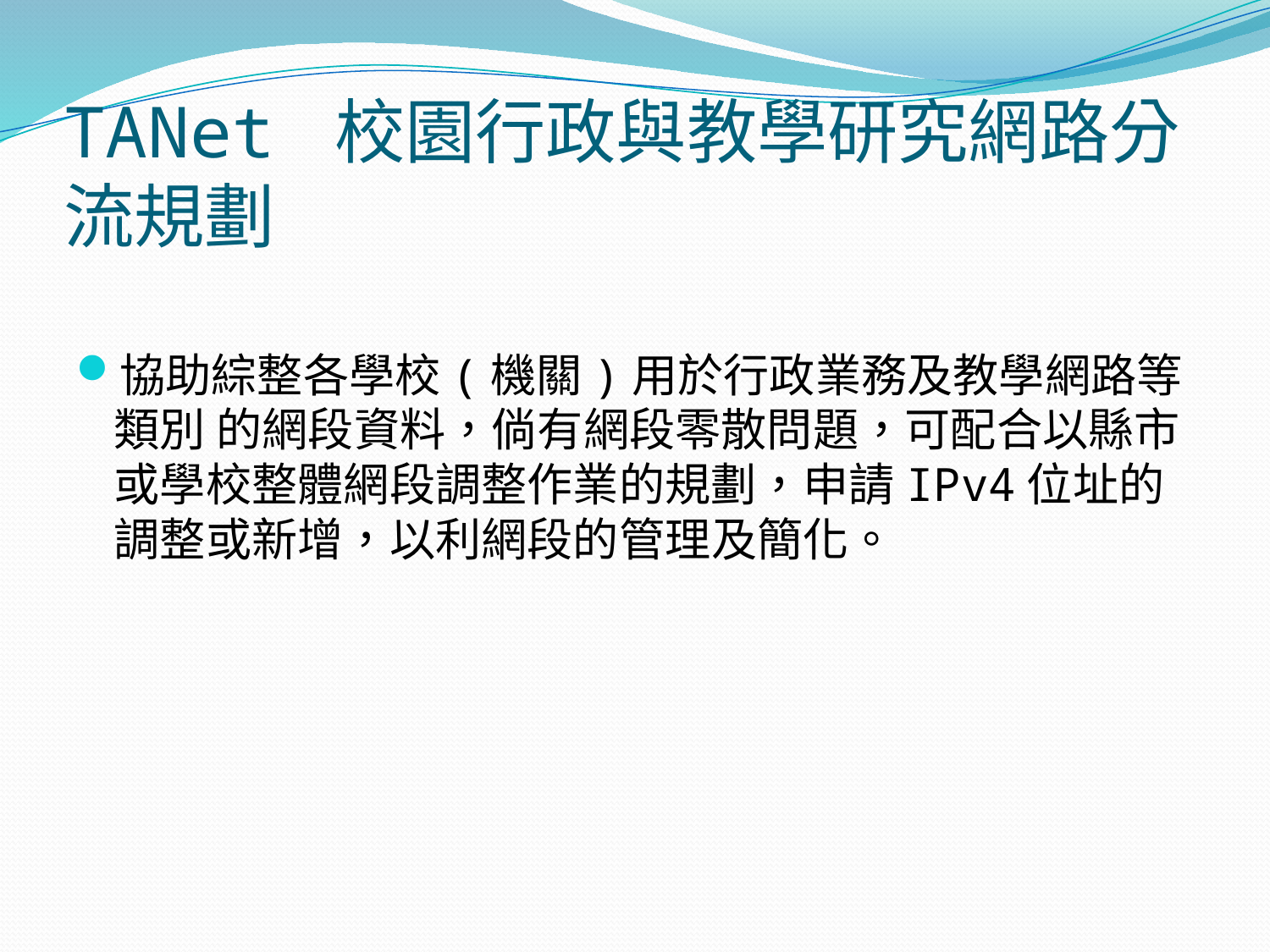

# TANet 校園行政與教學研究網路分流規劃
協助綜整各學校(機關)用於行政業務及教學網路等類別 的網段資料，倘有網段零散問題，可配合以縣市或學校整體網段調整作業的規劃，申請IPv4位址的調整或新增，以利網段的管理及簡化。